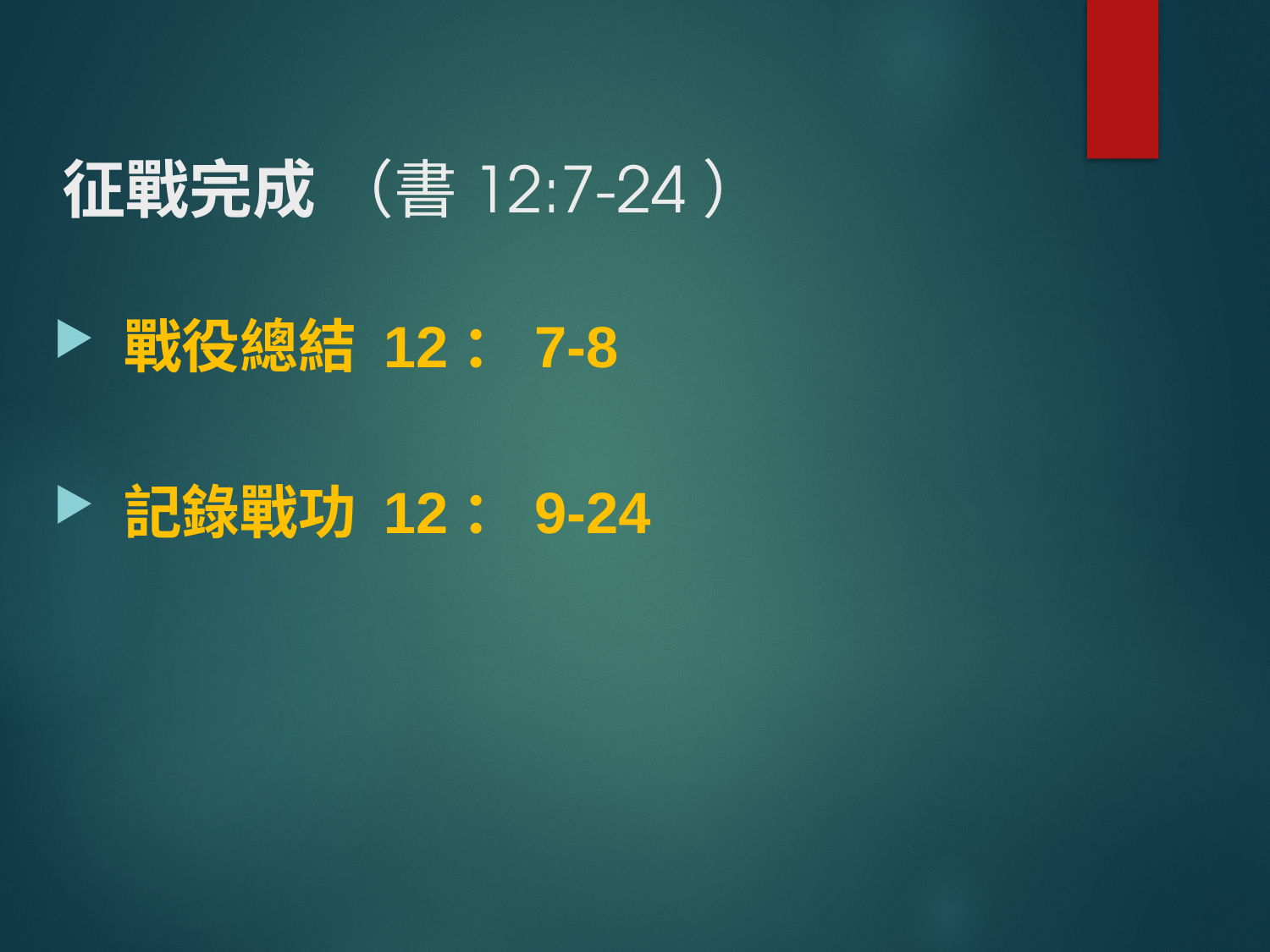

# 征戰完成 （書12:7-24）
 戰役總結 12：7-8

 記錄戰功 12：9-24